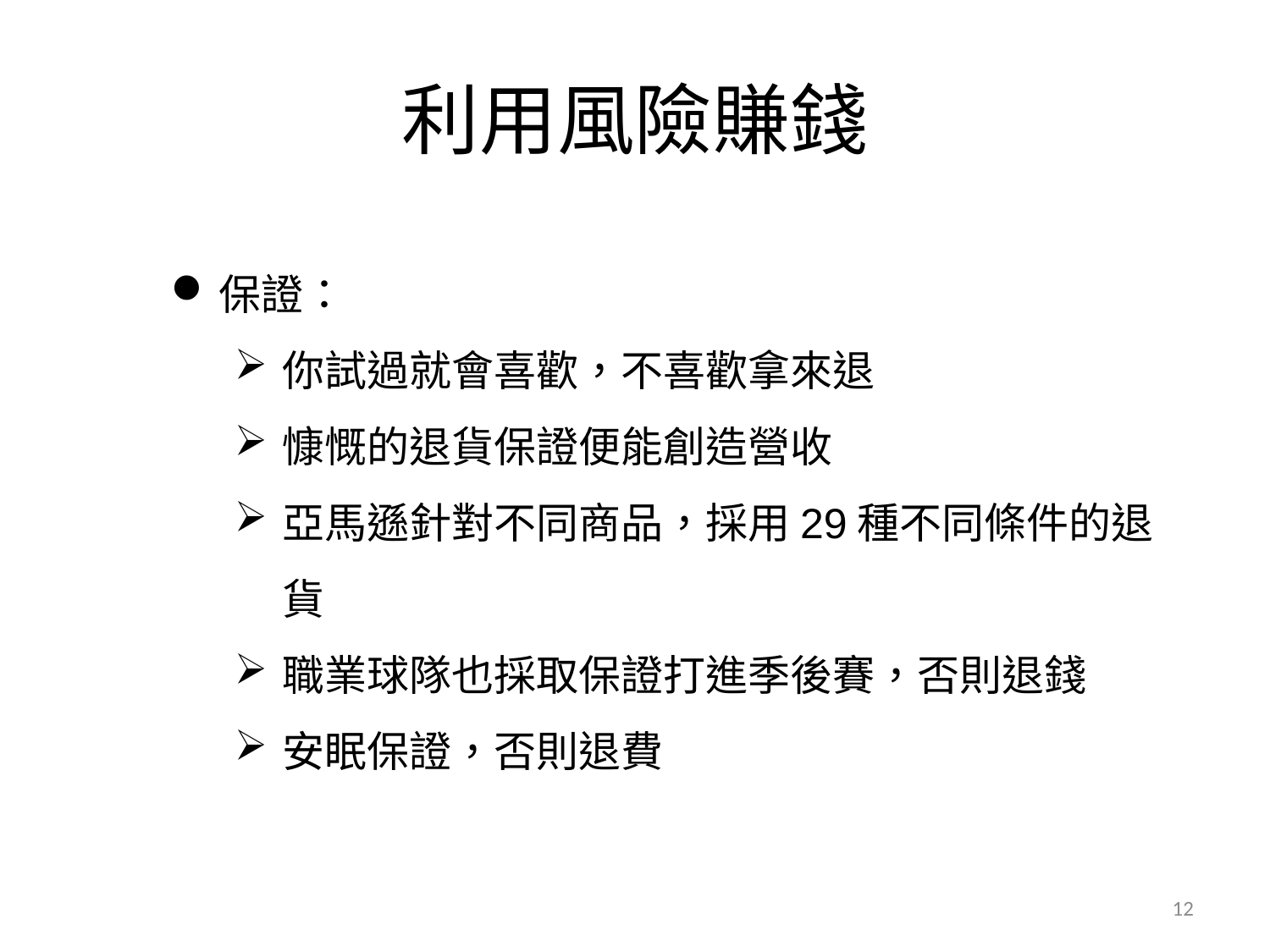

# 利用風險賺錢

保證：
你試過就會喜歡，不喜歡拿來退
慷慨的退貨保證便能創造營收
亞馬遜針對不同商品，採用29種不同條件的退貨
職業球隊也採取保證打進季後賽，否則退錢
安眠保證，否則退費
12